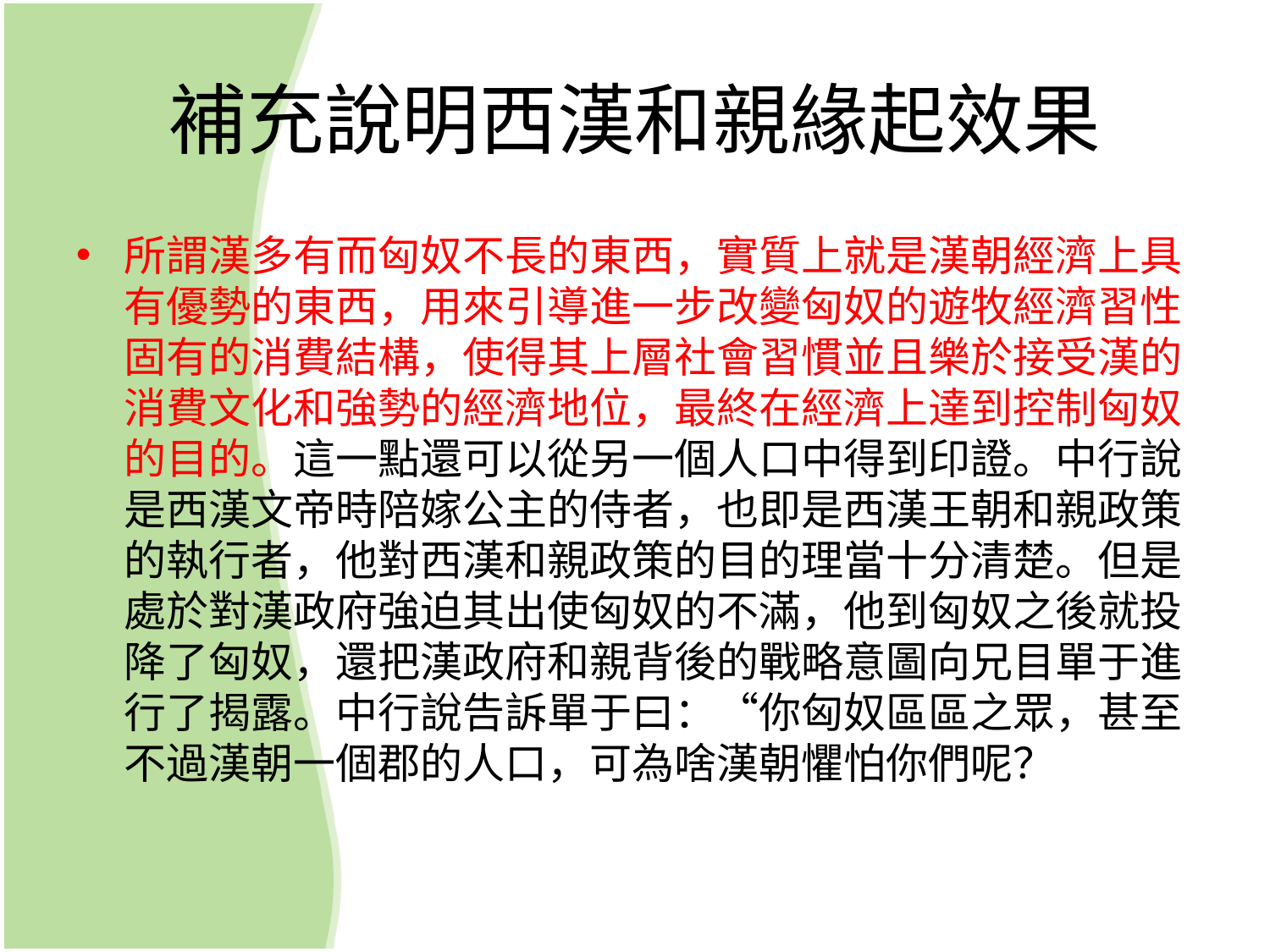

# 補充說明西漢和親緣起效果
所謂漢多有而匈奴不長的東西，實質上就是漢朝經濟上具有優勢的東西，用來引導進一步改變匈奴的遊牧經濟習性固有的消費結構，使得其上層社會習慣並且樂於接受漢的消費文化和強勢的經濟地位，最終在經濟上達到控制匈奴的目的。這一點還可以從另一個人口中得到印證。中行說是西漢文帝時陪嫁公主的侍者，也即是西漢王朝和親政策的執行者，他對西漢和親政策的目的理當十分清楚。但是處於對漢政府強迫其出使匈奴的不滿，他到匈奴之後就投降了匈奴，還把漢政府和親背後的戰略意圖向兄目單于進行了揭露。中行說告訴單于曰：“你匈奴區區之眾，甚至不過漢朝一個郡的人口，可為啥漢朝懼怕你們呢？